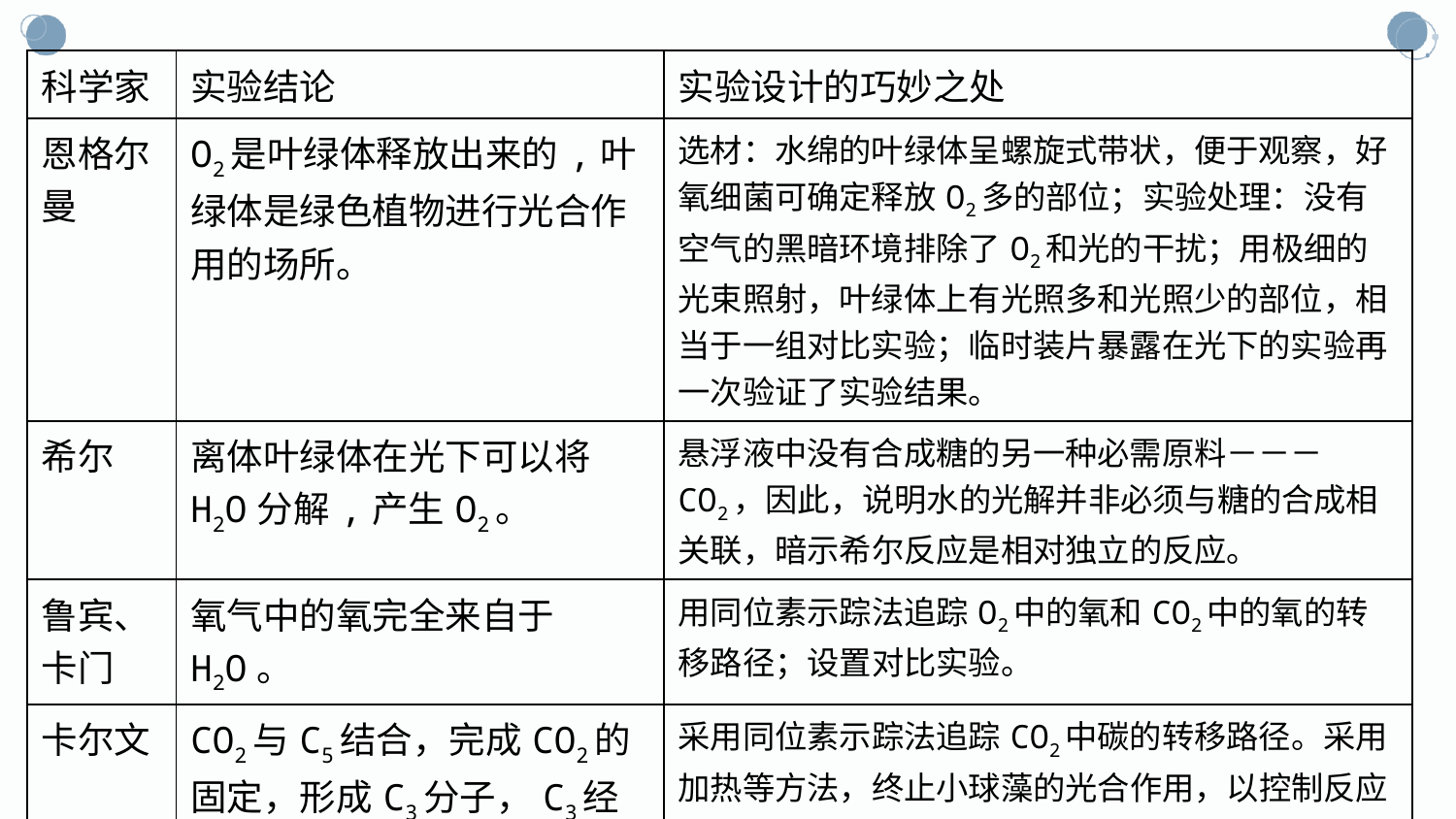

| 科学家 | 实验结论 | 实验设计的巧妙之处 |
| --- | --- | --- |
| 恩格尔曼 | O2是叶绿体释放出来的,叶绿体是绿色植物进行光合作用的场所。 | 选材：水绵的叶绿体呈螺旋式带状，便于观察，好氧细菌可确定释放O2多的部位；实验处理：没有空气的黑暗环境排除了O2和光的干扰；用极细的光束照射，叶绿体上有光照多和光照少的部位，相当于一组对比实验；临时装片暴露在光下的实验再一次验证了实验结果。 |
| 希尔 | 离体叶绿体在光下可以将H2O分解,产生O2。 | 悬浮液中没有合成糖的另一种必需原料－－－CO2，因此，说明水的光解并非必须与糖的合成相关联，暗示希尔反应是相对独立的反应。 |
| 鲁宾、卡门 | 氧气中的氧完全来自于H2O。 | 用同位素示踪法追踪O2中的氧和CO2中的氧的转移路径；设置对比实验。 |
| 卡尔文 | CO2与C5结合，完成CO2的固定，形成C3分子，C3经过一系列反应转化为糖类和C5，C5继续参与CO2的固定。 | 采用同位素示踪法追踪CO2中碳的转移路径。采用加热等方法，终止小球藻的光合作用，以控制反应时间。 |